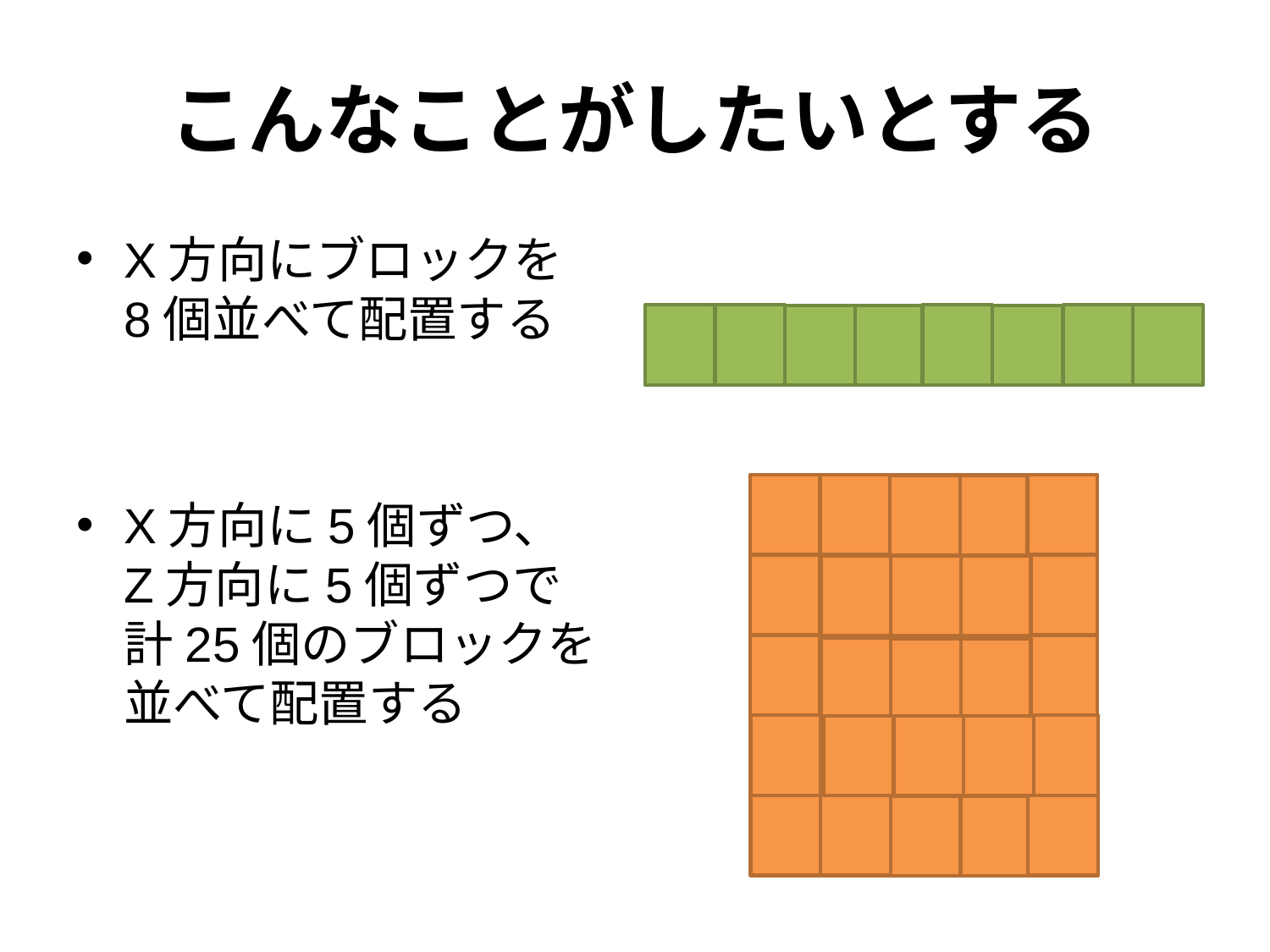

# こんなことがしたいとする
X方向にブロックを
8個並べて配置する

X方向に5個ずつ、
Z方向に5個ずつで
計25個のブロックを
並べて配置する